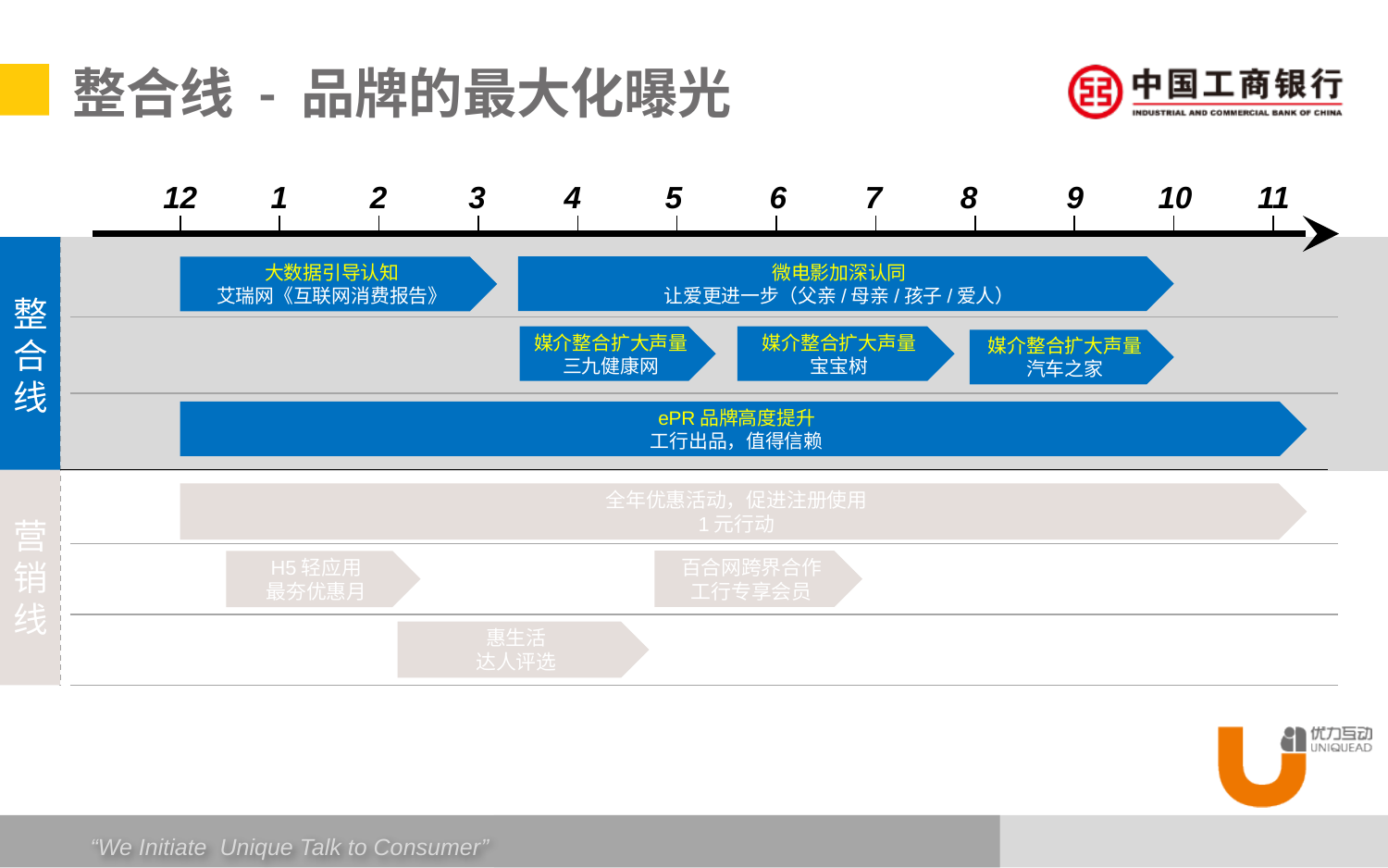

# 整合线 - 品牌的最大化曝光
12
1
2
3
4
5
6
7
8
9
10
11

整合线
微电影加深认同
让爱更进一步（父亲/母亲/孩子/爱人）
大数据引导认知
艾瑞网《互联网消费报告》
媒介整合扩大声量
三九健康网
媒介整合扩大声量
宝宝树
媒介整合扩大声量
汽车之家
ePR品牌高度提升
工行出品，值得信赖
营销线
全年优惠活动，促进注册使用
1元行动
百合网跨界合作
工行专享会员
H5轻应用
最夯优惠月
惠生活
达人评选